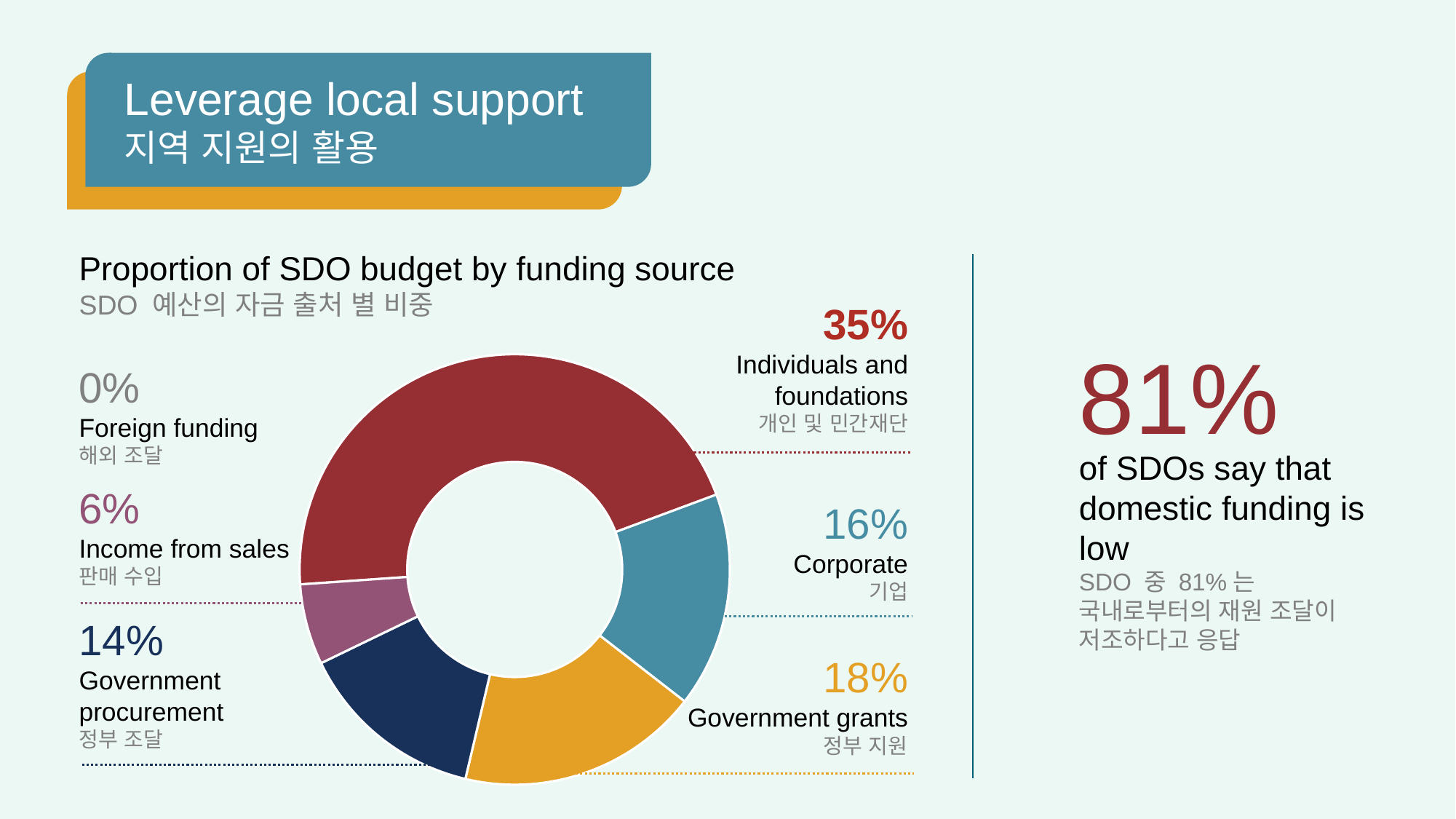

Leverage local support
지역 지원의 활용

Proportion of SDO budget by funding source
SDO 예산의 자금 출처 별 비중
35%
Individuals and foundations
개인 및 민간재단

### Chart

| Category | Sales |
|---|---|
| Domestic | 45.0 |
| Corporate | 16.0 |
| Grants | 18.0 |
| Procurement | 14.0 |
| Sales | 6.0 |
6%
Income from sales
판매 수입
16%
Corporate
기업
14%
Government
procurement
정부 조달
18%
Government grants
정부 지원
0%
Foreign funding
해외 조달
81%
of SDOs say that domestic funding is low
SDO 중 81%는 국내로부터의 재원 조달이 저조하다고 응답